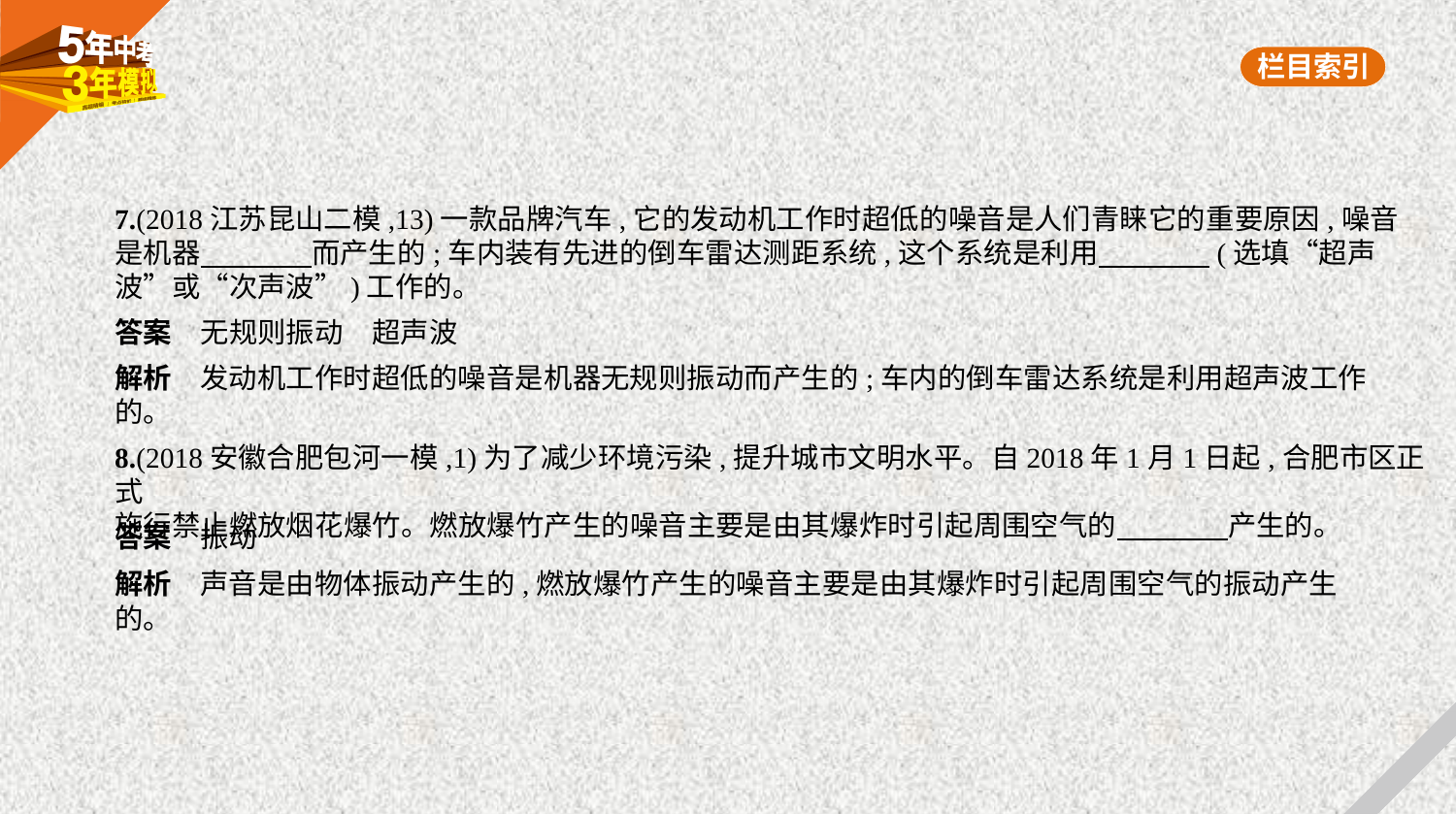

7.(2018江苏昆山二模,13)一款品牌汽车,它的发动机工作时超低的噪音是人们青睐它的重要原因,噪音
是机器　　　    而产生的;车内装有先进的倒车雷达测距系统,这个系统是利用　　　    (选填“超声
波”或“次声波”)工作的。
答案　无规则振动　超声波
解析　发动机工作时超低的噪音是机器无规则振动而产生的;车内的倒车雷达系统是利用超声波工作
的。
8.(2018安徽合肥包河一模,1)为了减少环境污染,提升城市文明水平。自2018年1月1日起,合肥市区正式
施行禁止燃放烟花爆竹。燃放爆竹产生的噪音主要是由其爆炸时引起周围空气的　　　    产生的。
答案　振动
解析　声音是由物体振动产生的,燃放爆竹产生的噪音主要是由其爆炸时引起周围空气的振动产生
的。